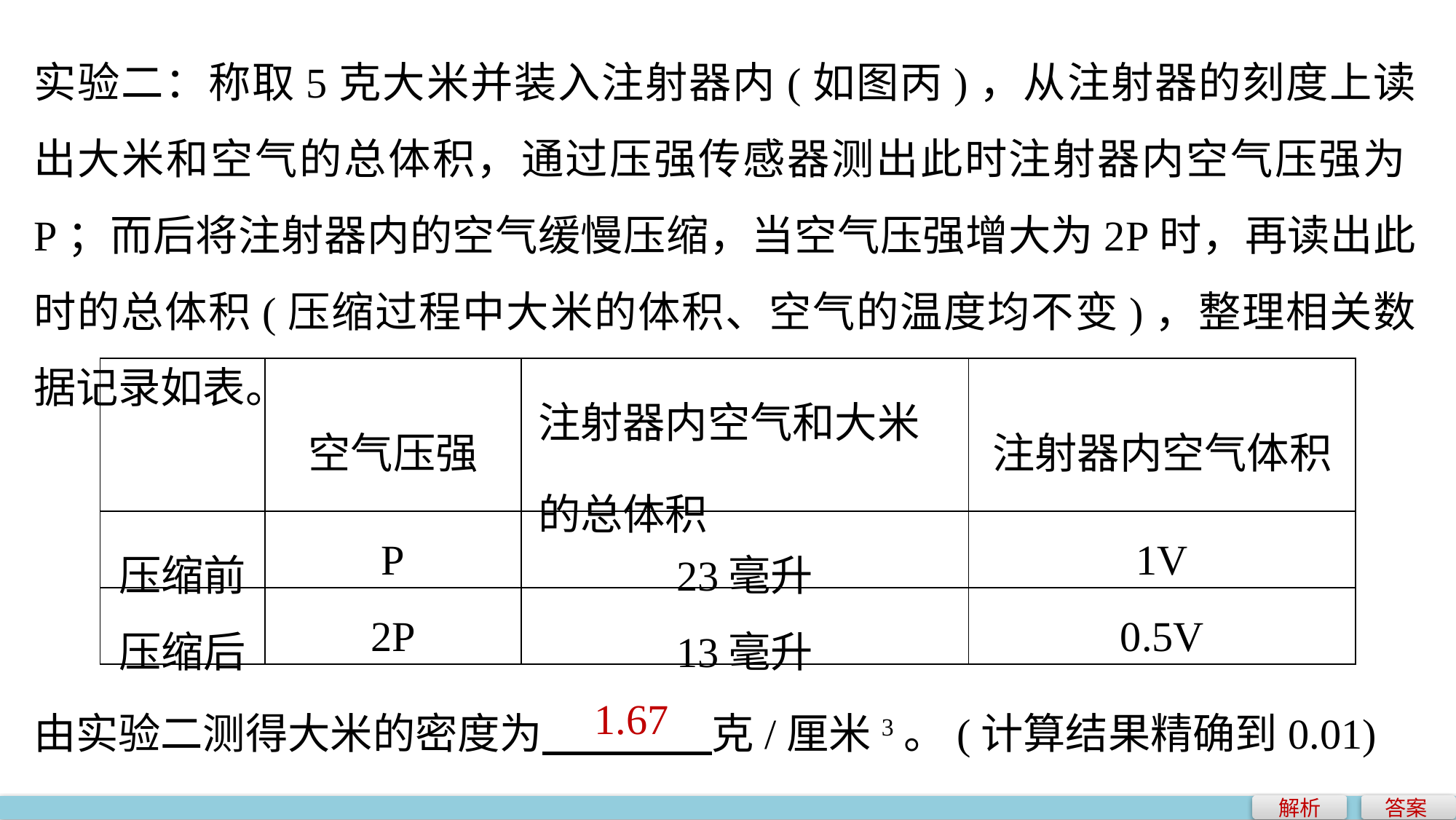

实验二：称取5克大米并装入注射器内(如图丙)，从注射器的刻度上读出大米和空气的总体积，通过压强传感器测出此时注射器内空气压强为P；而后将注射器内的空气缓慢压缩，当空气压强增大为2P时，再读出此时的总体积(压缩过程中大米的体积、空气的温度均不变)，整理相关数据记录如表。
|  | 空气压强 | 注射器内空气和大米 的总体积 | 注射器内空气体积 |
| --- | --- | --- | --- |
| 压缩前 | P | 23毫升 | 1V |
| 压缩后 | 2P | 13毫升 | 0.5V |
由实验二测得大米的密度为　　　　克/厘米3。(计算结果精确到0.01)
1.67
解析
答案